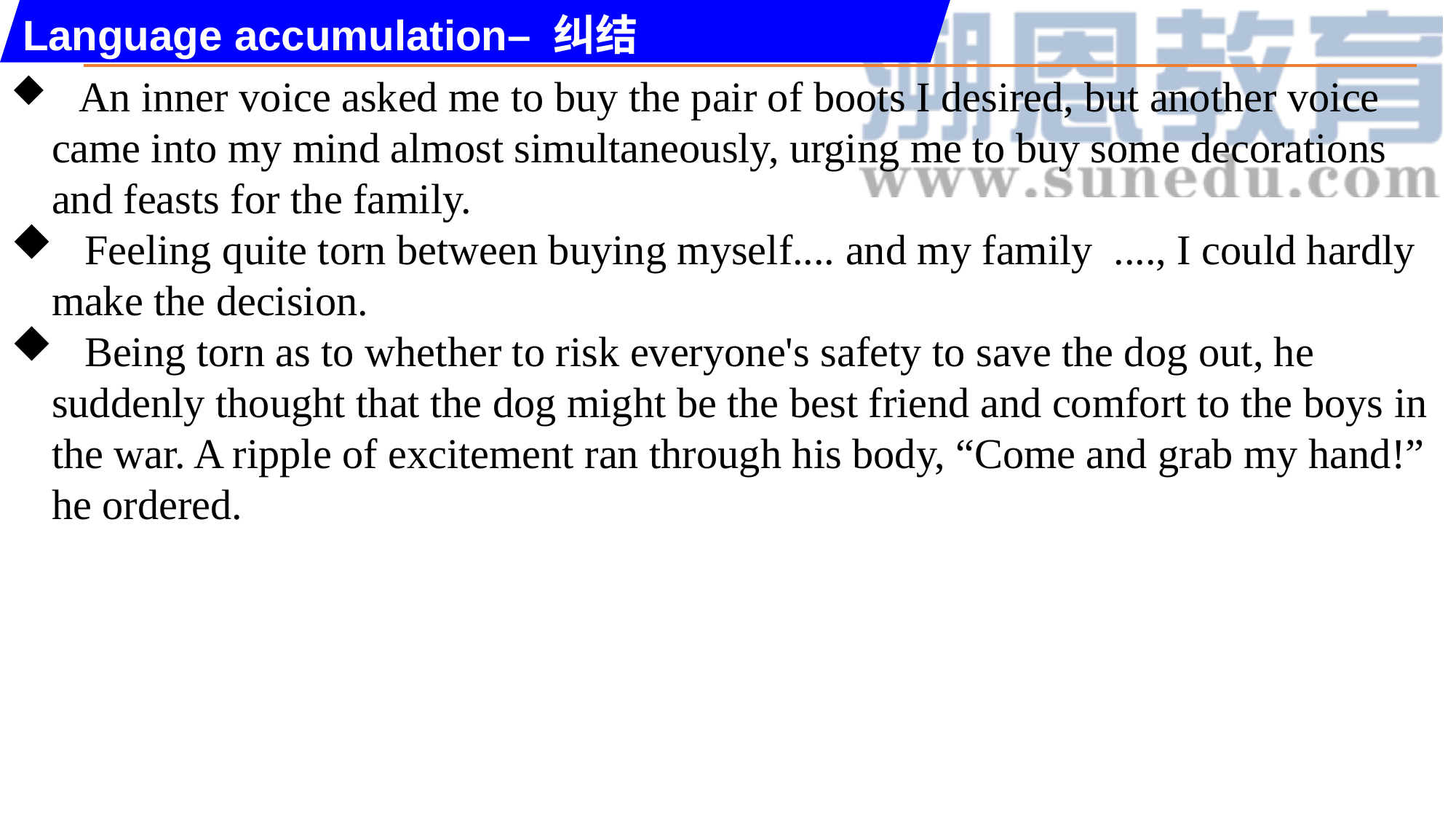

Language accumulation– 纠结
   An inner voice asked me to buy the pair of boots I desired, but another voice came into my mind almost simultaneously, urging me to buy some decorations and feasts for the family.
   Feeling quite torn between buying myself.... and my family  ...., I could hardly make the decision.
   Being torn as to whether to risk everyone's safety to save the dog out, he suddenly thought that the dog might be the best friend and comfort to the boys in the war. A ripple of excitement ran through his body, “Come and grab my hand!” he ordered.